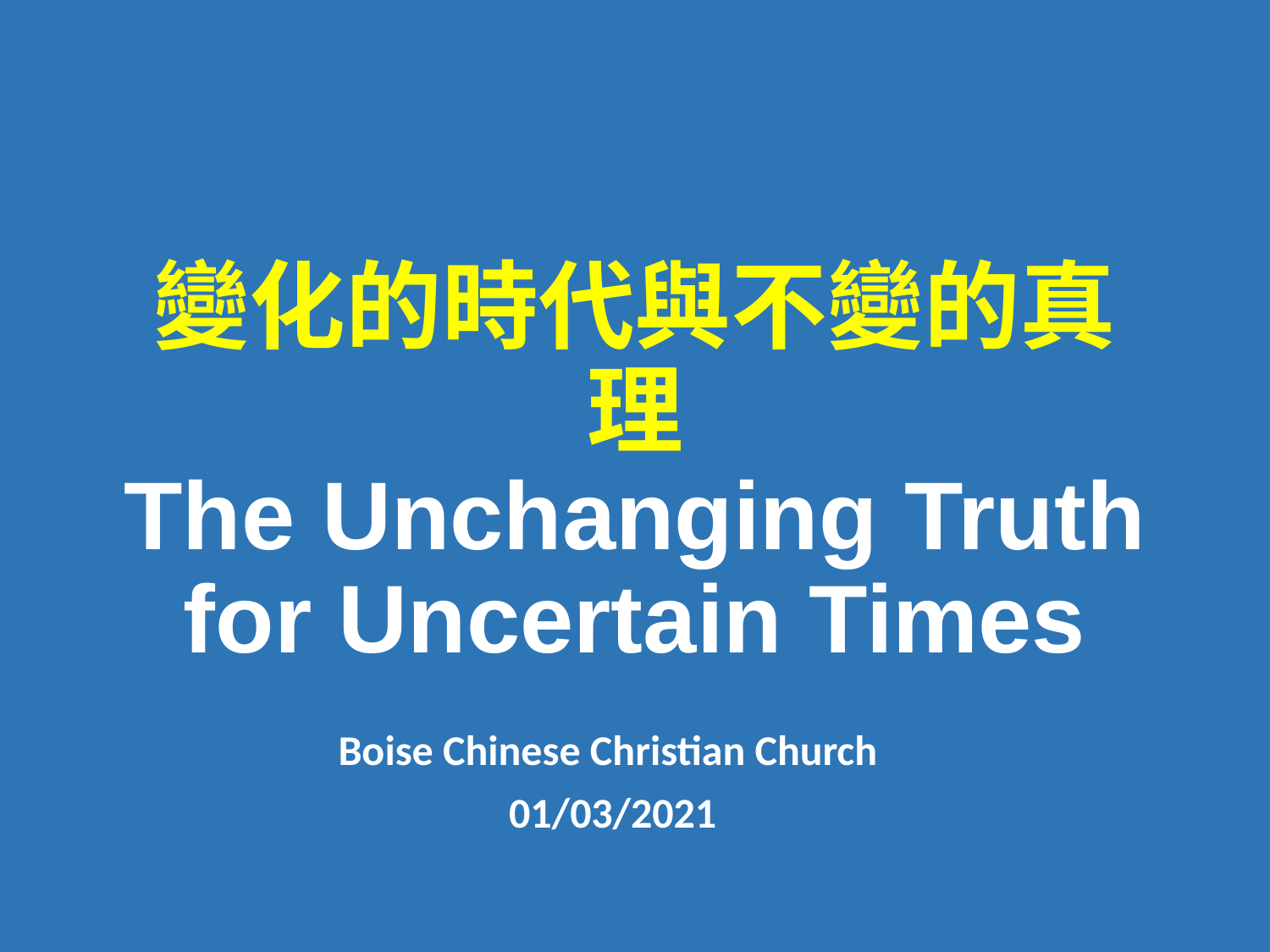

# 變化的時代與不變的真理 The Unchanging Truth for Uncertain Times
Boise Chinese Christian Church
01/03/2021